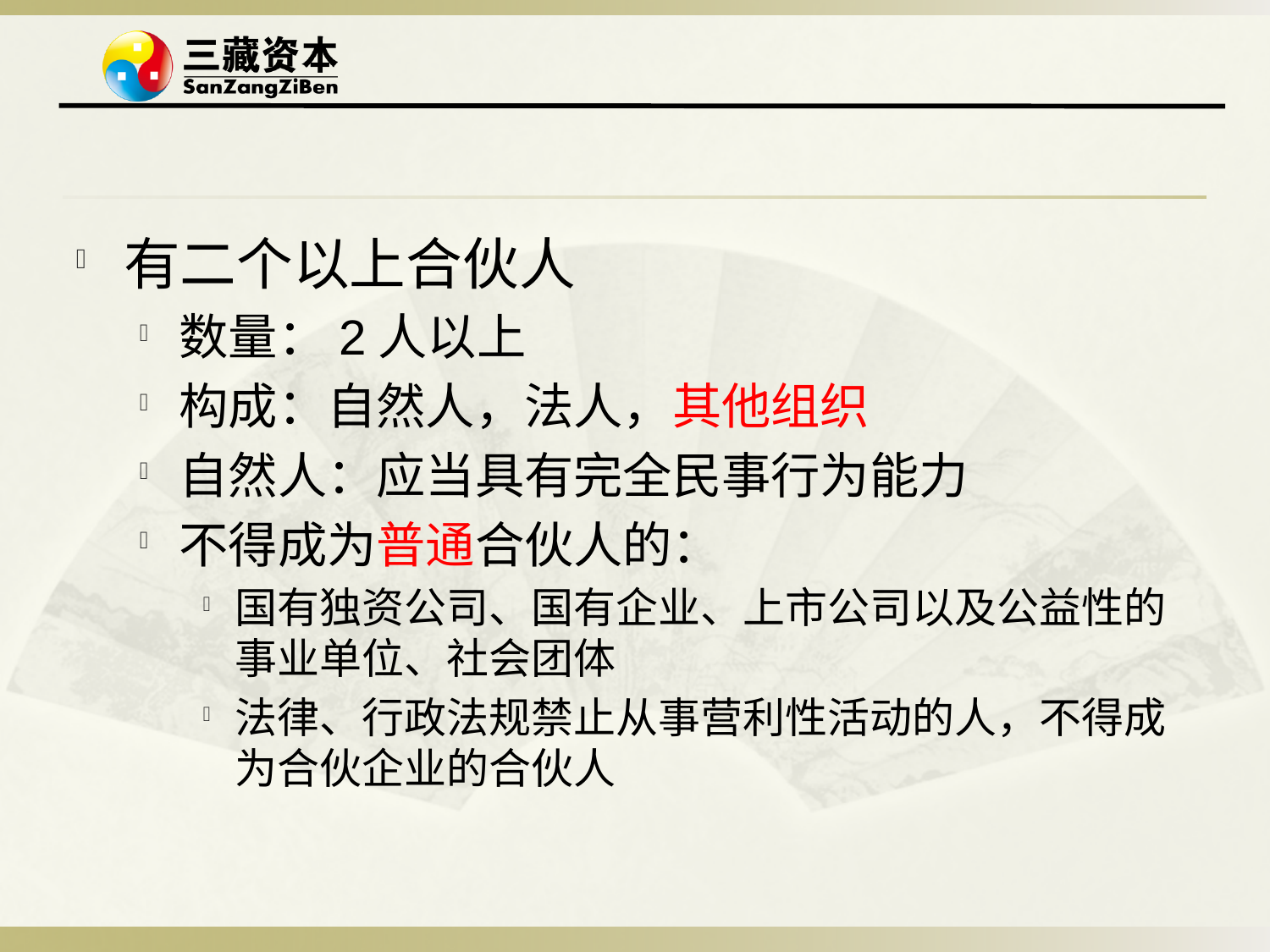

#
有二个以上合伙人
数量：2人以上
构成：自然人，法人，其他组织
自然人：应当具有完全民事行为能力
不得成为普通合伙人的：
国有独资公司、国有企业、上市公司以及公益性的事业单位、社会团体
法律、行政法规禁止从事营利性活动的人，不得成为合伙企业的合伙人